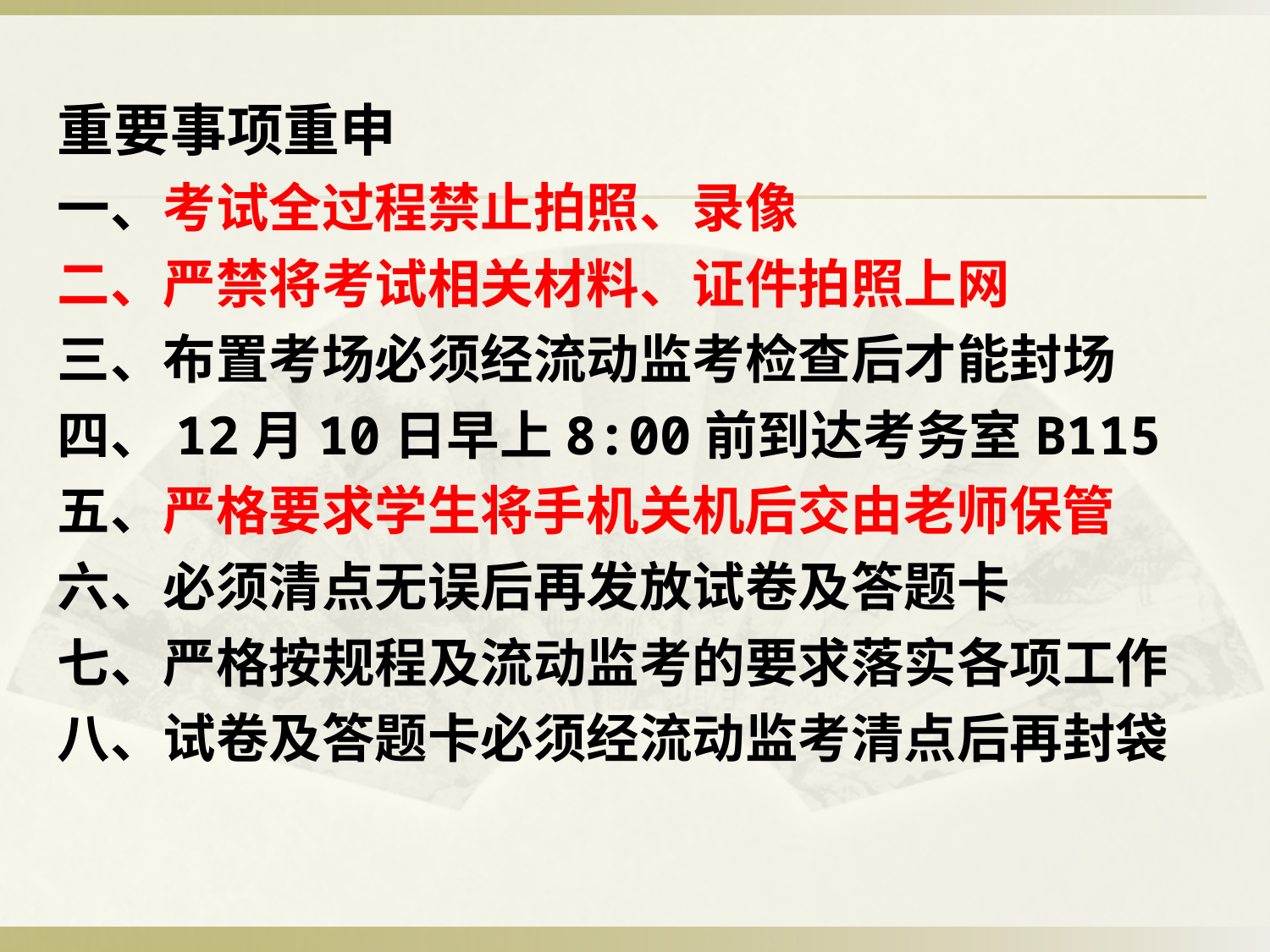

重要事项重申
一、考试全过程禁止拍照、录像
二、严禁将考试相关材料、证件拍照上网
三、布置考场必须经流动监考检查后才能封场
四、12月10日早上8:00前到达考务室B115
五、严格要求学生将手机关机后交由老师保管
六、必须清点无误后再发放试卷及答题卡
七、严格按规程及流动监考的要求落实各项工作
八、试卷及答题卡必须经流动监考清点后再封袋